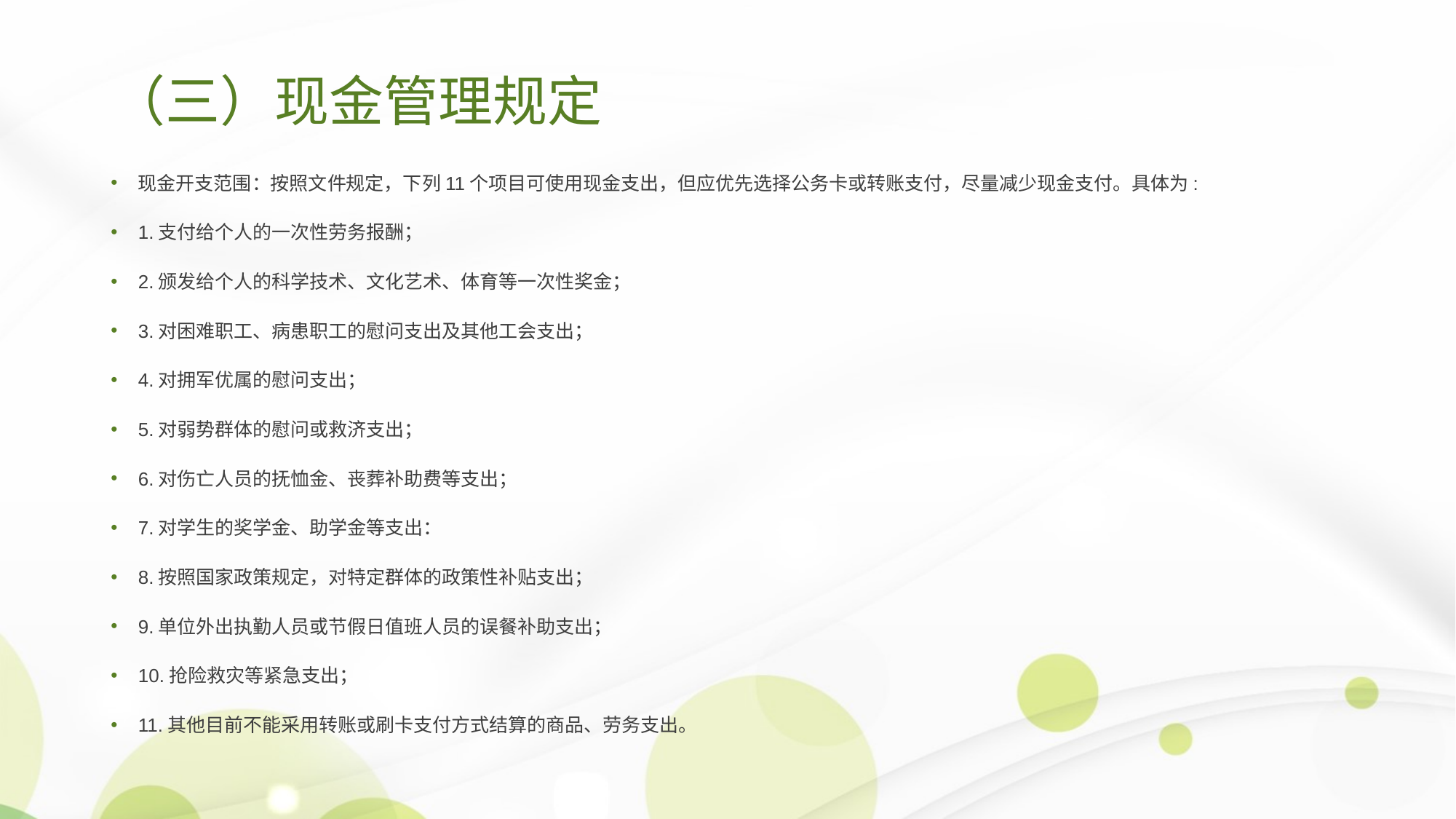

# （三）现金管理规定
现金开支范围：按照文件规定，下列11个项目可使用现金支出，但应优先选择公务卡或转账支付，尽量减少现金支付。具体为:
1.支付给个人的一次性劳务报酬；
2.颁发给个人的科学技术、文化艺术、体育等一次性奖金；
3.对困难职工、病患职工的慰问支出及其他工会支出；
4.对拥军优属的慰问支出；
5.对弱势群体的慰问或救济支出；
6.对伤亡人员的抚恤金、丧葬补助费等支出；
7.对学生的奖学金、助学金等支出：
8.按照国家政策规定，对特定群体的政策性补贴支出；
9.单位外出执勤人员或节假日值班人员的误餐补助支出；
10.抢险救灾等紧急支出；
11.其他目前不能采用转账或刷卡支付方式结算的商品、劳务支出。